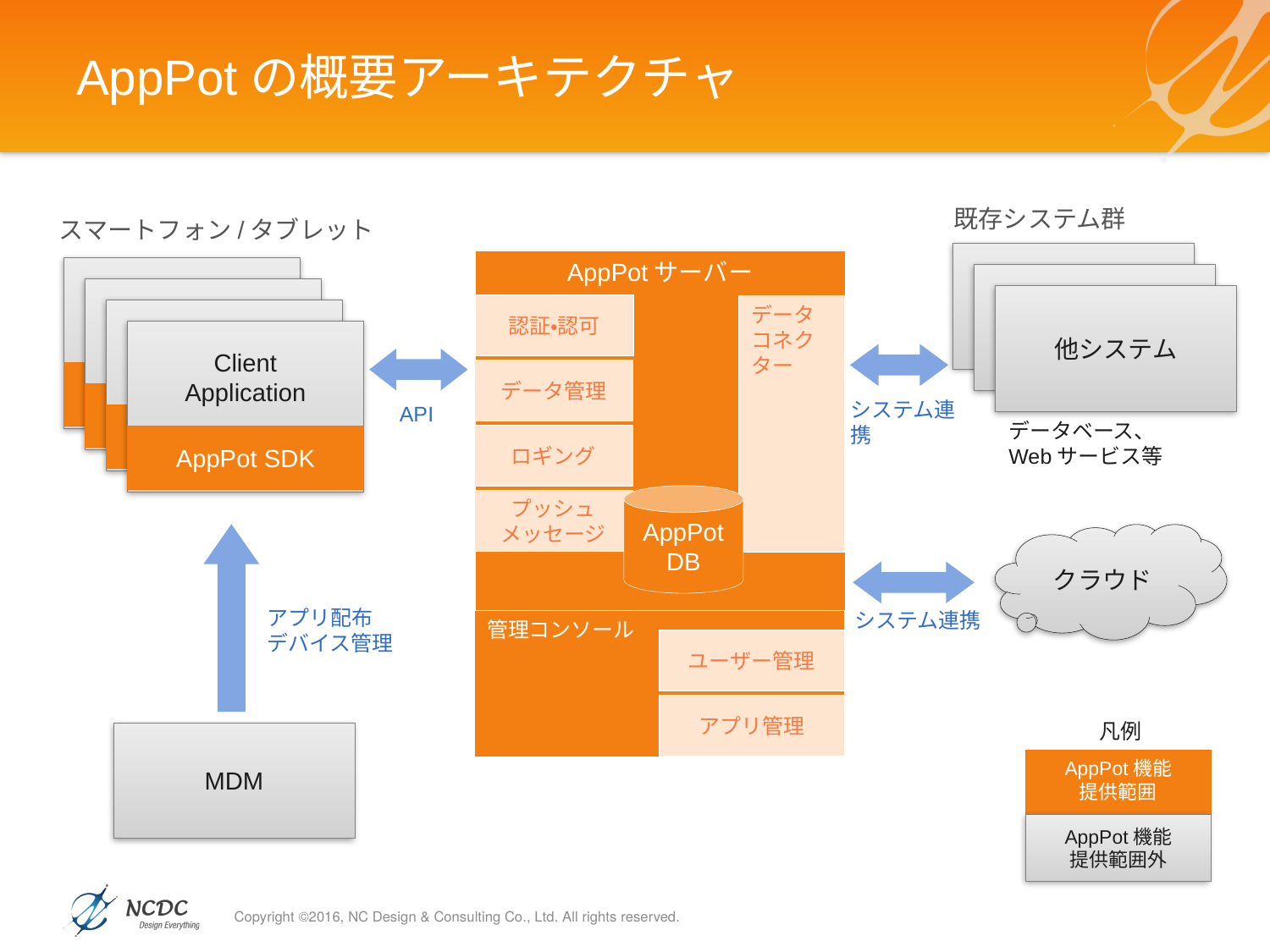

# AppPotの概要アーキテクチャ
既存システム群
スマートフォン/タブレット
Systems
AppPotサーバー
Client
Application

Systems
Client
Application

他システム
認証・認可
データ
コネクター
Client
Application

Client
Application

データ管理
SDK
SDK
システム連携
API
SDK
データベース、
Webサービス等
ロギング
AppPot SDK
AppPot
DB
プッシュ
メッセージ

クラウド

アプリ配布
デバイス管理
システム連携
管理コンソール
ユーザー管理
アプリ管理
凡例
MDM
AppPot機能
提供範囲
AppPot機能
提供範囲外